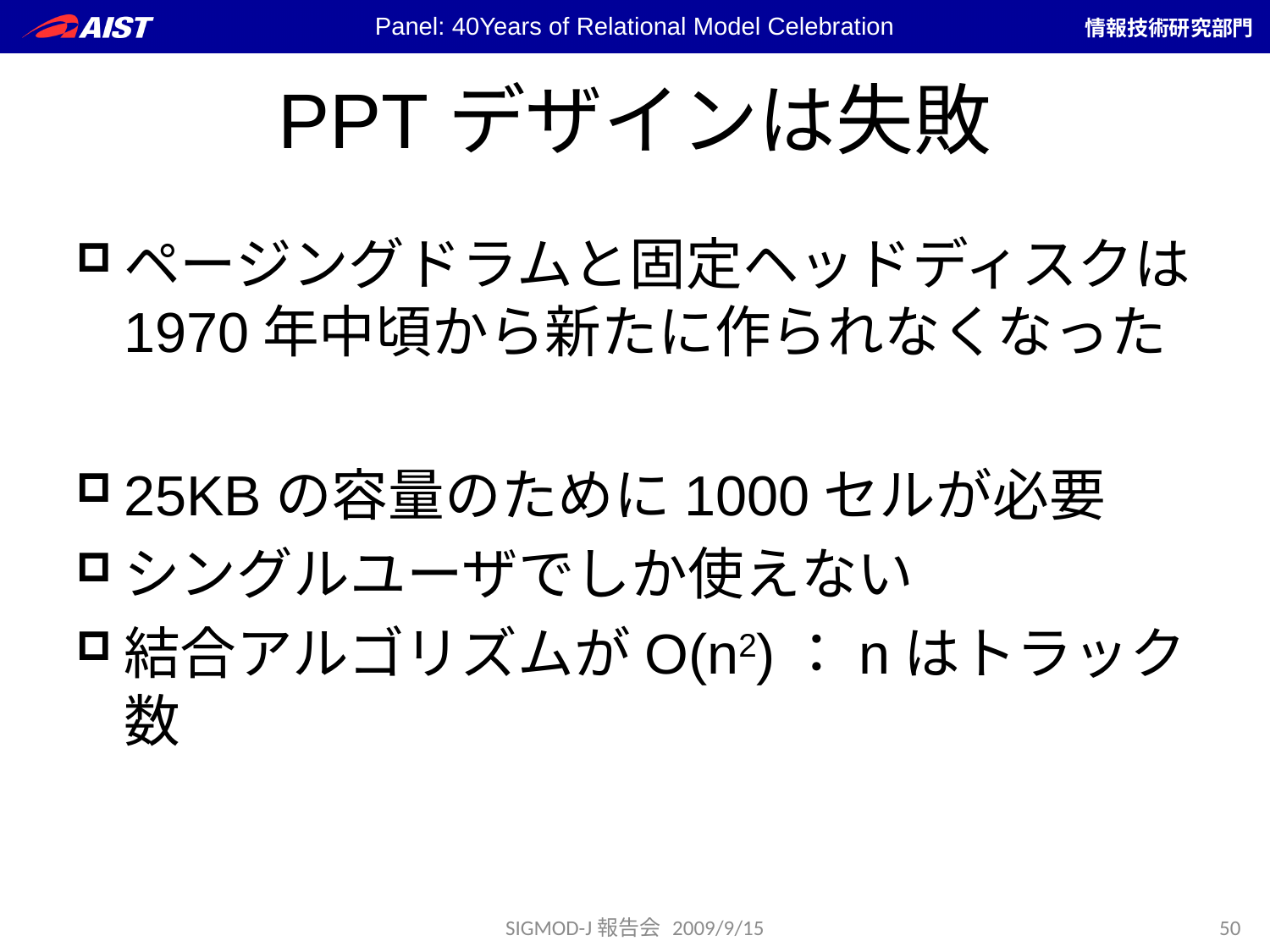

Panel: 40Years of Relational Model Celebration
# PPTデザインは失敗
ページングドラムと固定ヘッドディスクは1970年中頃から新たに作られなくなった

25KBの容量のために1000セルが必要
シングルユーザでしか使えない
結合アルゴリズムがO(n2)：nはトラック数
SIGMOD-J報告会 2009/9/15
50